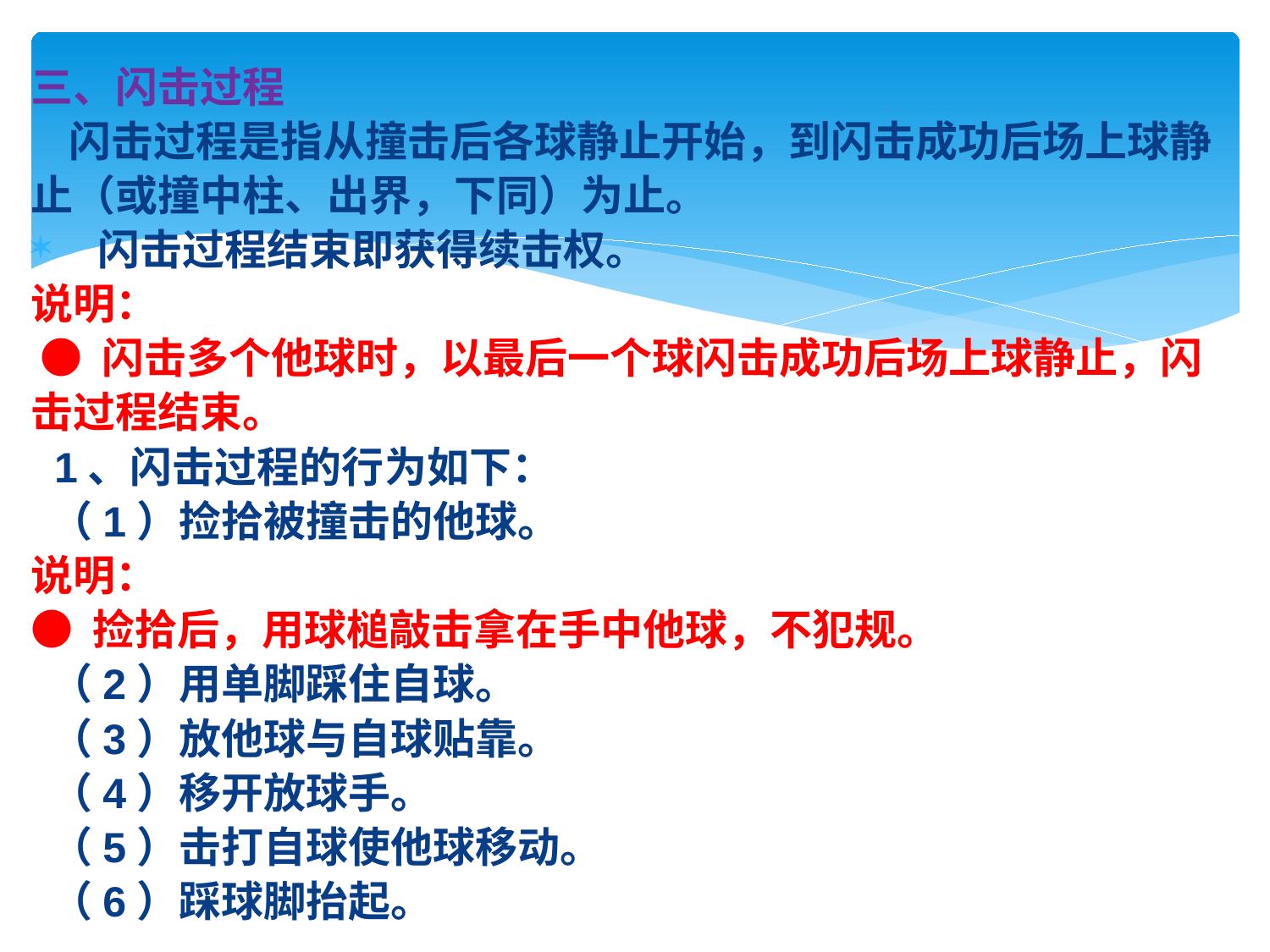

三、闪击过程
   闪击过程是指从撞击后各球静止开始，到闪击成功后场上球静止（或撞中柱、出界，下同）为止。
  闪击过程结束即获得续击权。
说明：
 ● 闪击多个他球时，以最后一个球闪击成功后场上球静止，闪击过程结束。
  1、闪击过程的行为如下：
 （1）捡拾被撞击的他球。
说明：
● 捡拾后，用球槌敲击拿在手中他球，不犯规。
 （2）用单脚踩住自球。
 （3）放他球与自球贴靠。
 （4）移开放球手。
 （5）击打自球使他球移动。
 （6）踩球脚抬起。